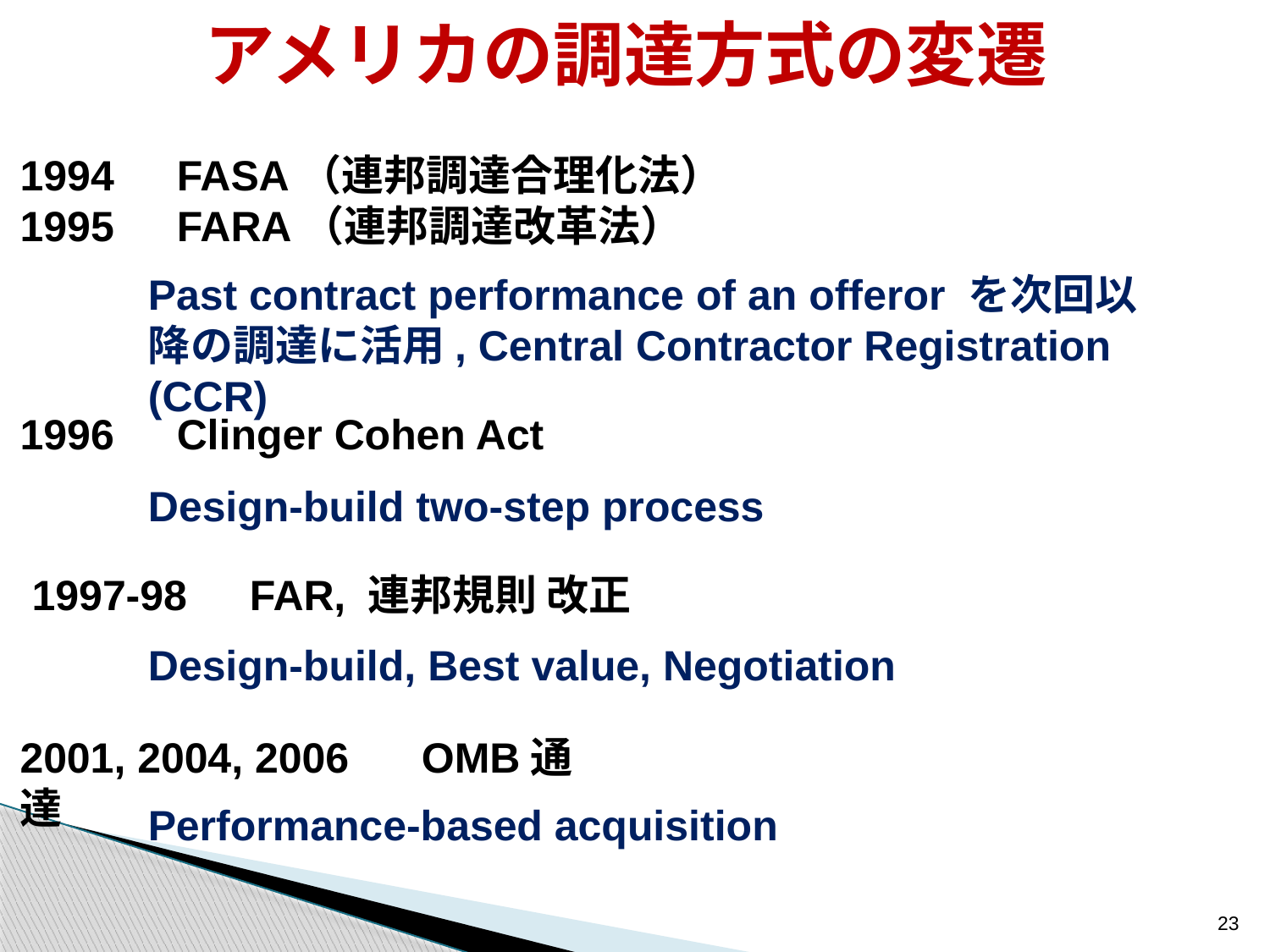

アメリカの調達方式の変遷
1994　FASA（連邦調達合理化法）
1995　FARA（連邦調達改革法）

Past contract performance of an offeror を次回以降の調達に活用, Central Contractor Registration (CCR)
1996　Clinger Cohen Act
Design-build two-step process
 1997-98　FAR, 連邦規則 改正
Design-build, Best value, Negotiation
2001, 2004, 2006　 OMB通達
Performance-based acquisition
23